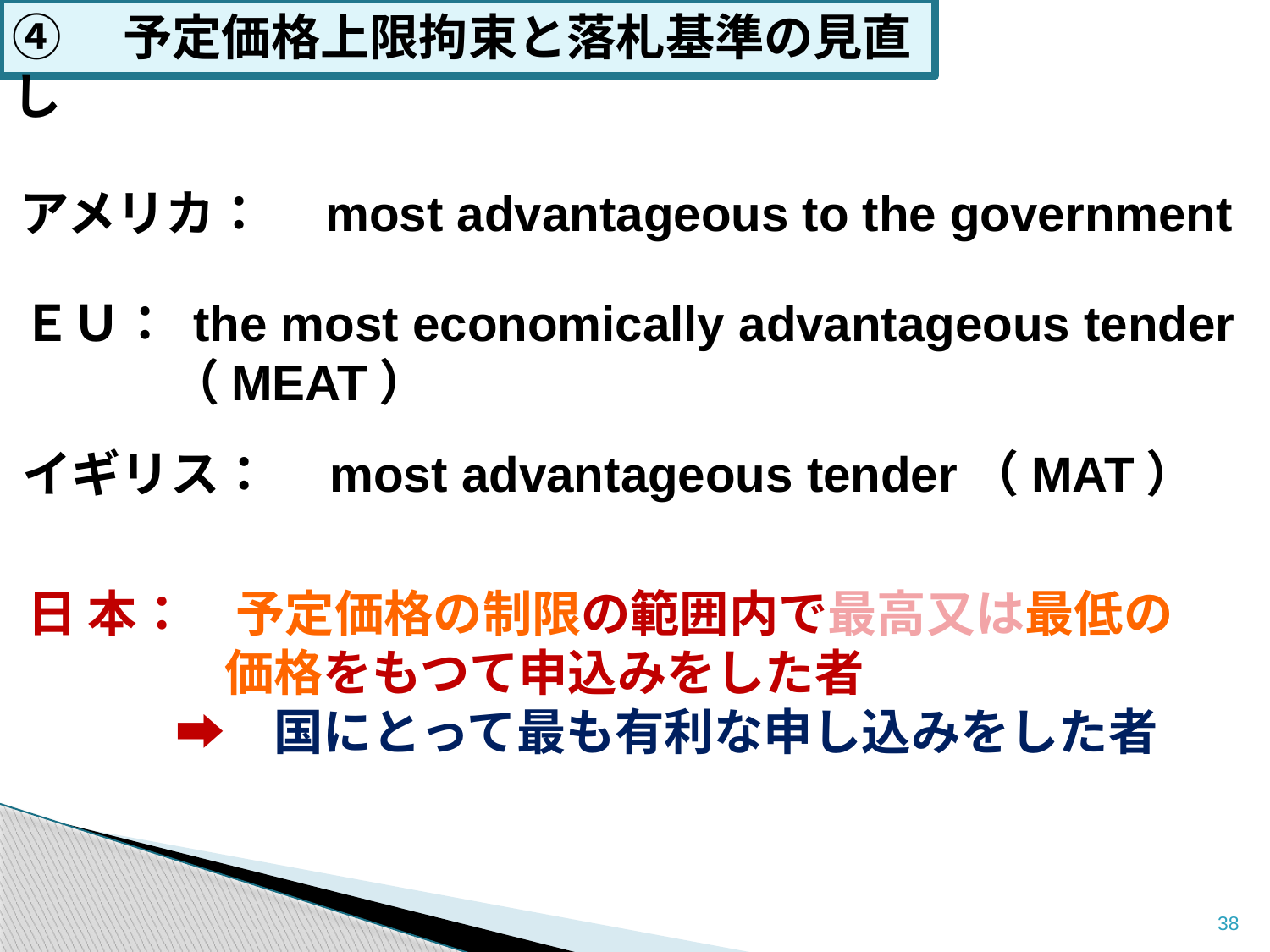

④　予定価格上限拘束と落札基準の見直し
アメリカ：　most advantageous to the government
ＥＵ： the most economically advantageous tender
　　　（MEAT）
イギリス：　most advantageous tender（MAT）
日 本：　予定価格の制限の範囲内で最高又は最低の
　　　　価格をもつて申込みをした者
　　　➡　国にとって最も有利な申し込みをした者
38